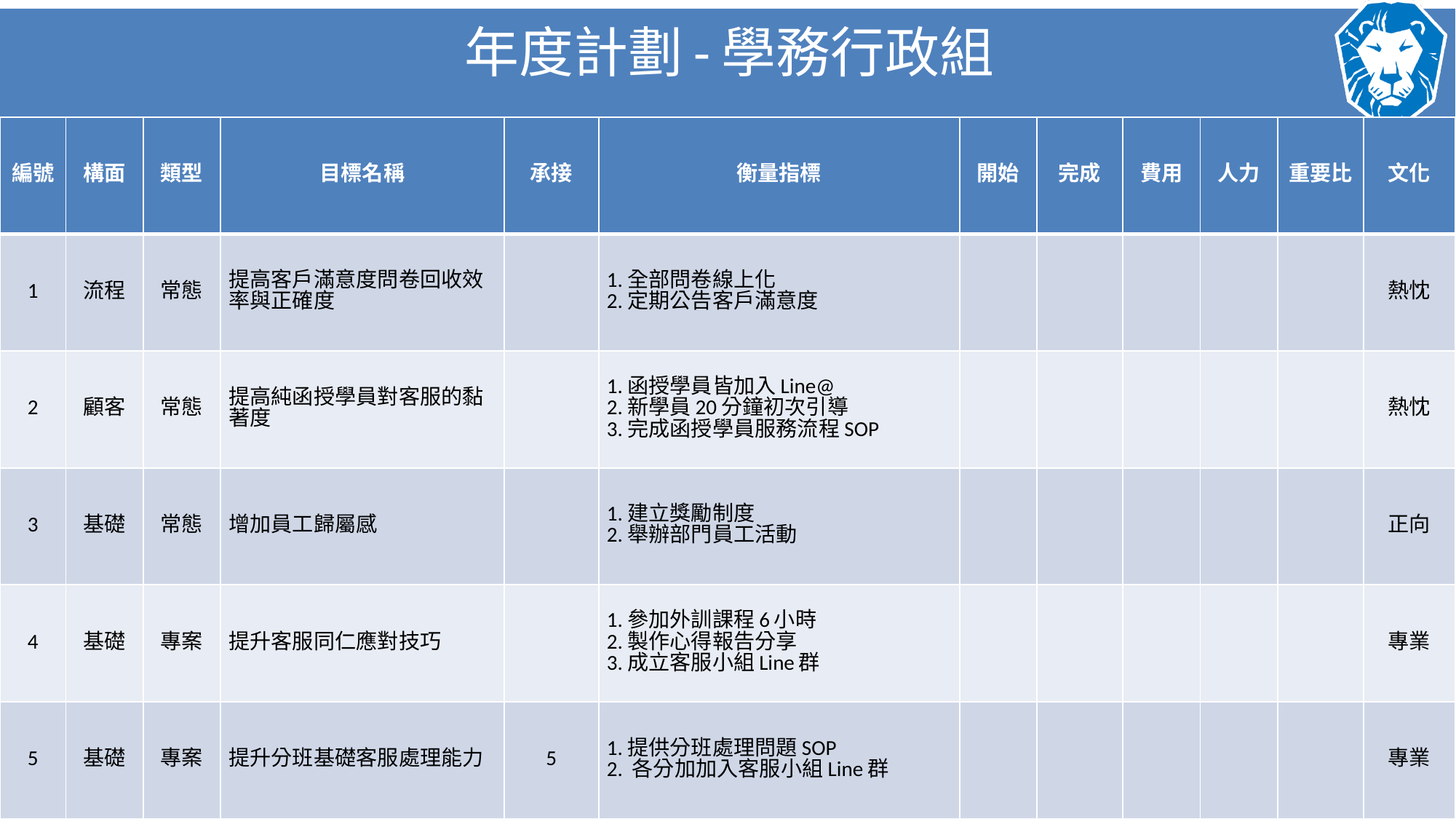

# 年度計劃-學務行政組
| 編號 | 構面 | 類型 | 目標名稱 | 承接 | 衡量指標 | 開始 | 完成 | 費用 | 人力 | 重要比 | 文化 |
| --- | --- | --- | --- | --- | --- | --- | --- | --- | --- | --- | --- |
| 1 | 流程 | 常態 | 提高客戶滿意度問卷回收效率與正確度 |  | 1.全部問卷線上化 2.定期公告客戶滿意度 |  |  |  |  |  | 熱忱 |
| 2 | 顧客 | 常態 | 提高純函授學員對客服的黏著度 |  | 1.函授學員皆加入Line@ 2.新學員20分鐘初次引導 3.完成函授學員服務流程SOP |  |  |  |  |  | 熱忱 |
| 3 | 基礎 | 常態 | 增加員工歸屬感 |  | 1.建立獎勵制度 2.舉辦部門員工活動 |  |  |  |  |  | 正向 |
| 4 | 基礎 | 專案 | 提升客服同仁應對技巧 |  | 1.參加外訓課程6小時 2.製作心得報告分享 3.成立客服小組Line群 |  |  |  |  |  | 專業 |
| 5 | 基礎 | 專案 | 提升分班基礎客服處理能力 | 5 | 1.提供分班處理問題SOP 2. 各分加加入客服小組Line群 |  |  |  |  |  | 專業 |